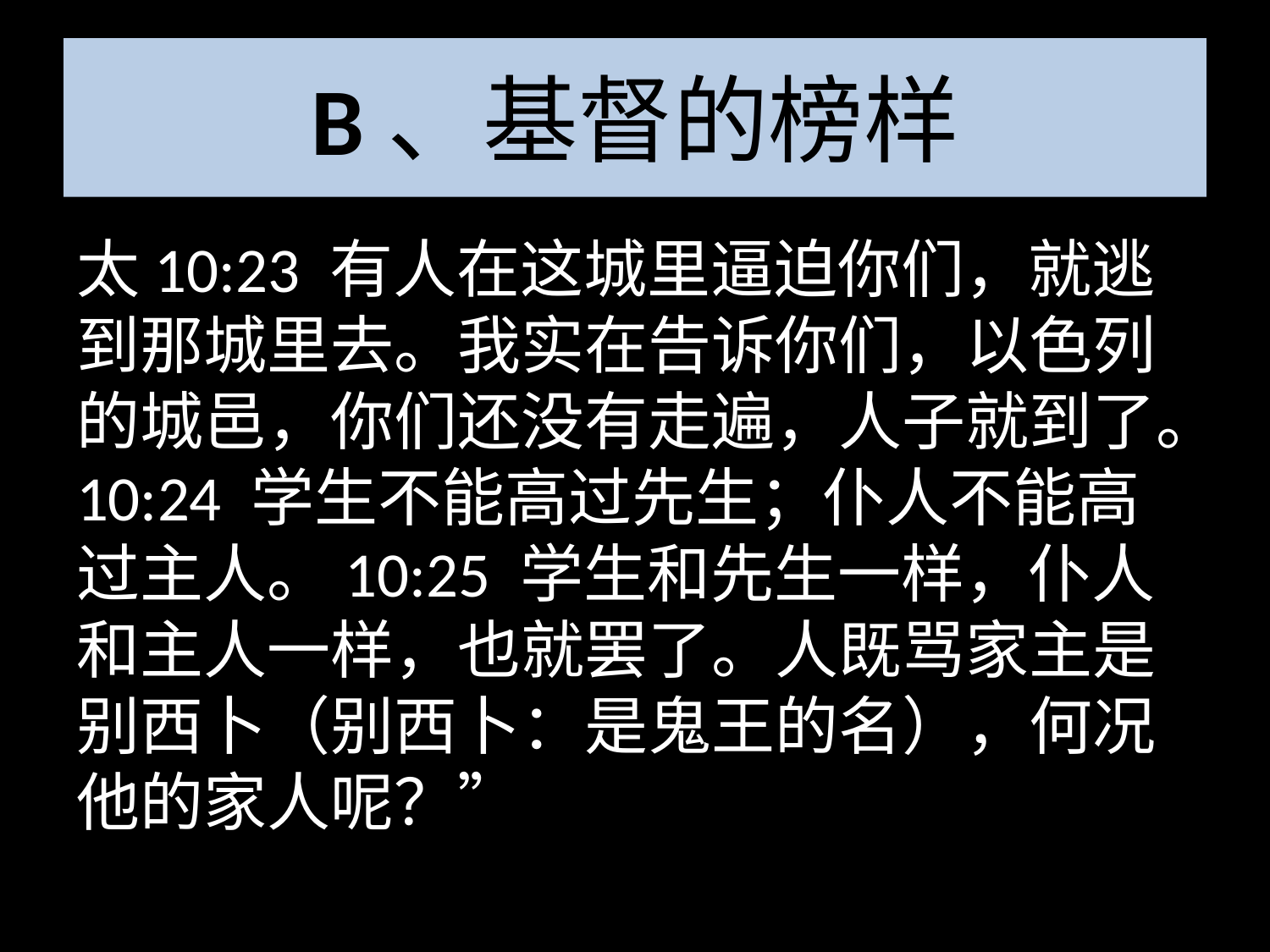

# B、基督的榜样
太10:23 有人在这城里逼迫你们，就逃到那城里去。我实在告诉你们，以色列的城邑，你们还没有走遍，人子就到了。10:24 学生不能高过先生；仆人不能高过主人。10:25 学生和先生一样，仆人和主人一样，也就罢了。人既骂家主是别西卜（别西卜：是鬼王的名），何况他的家人呢？”